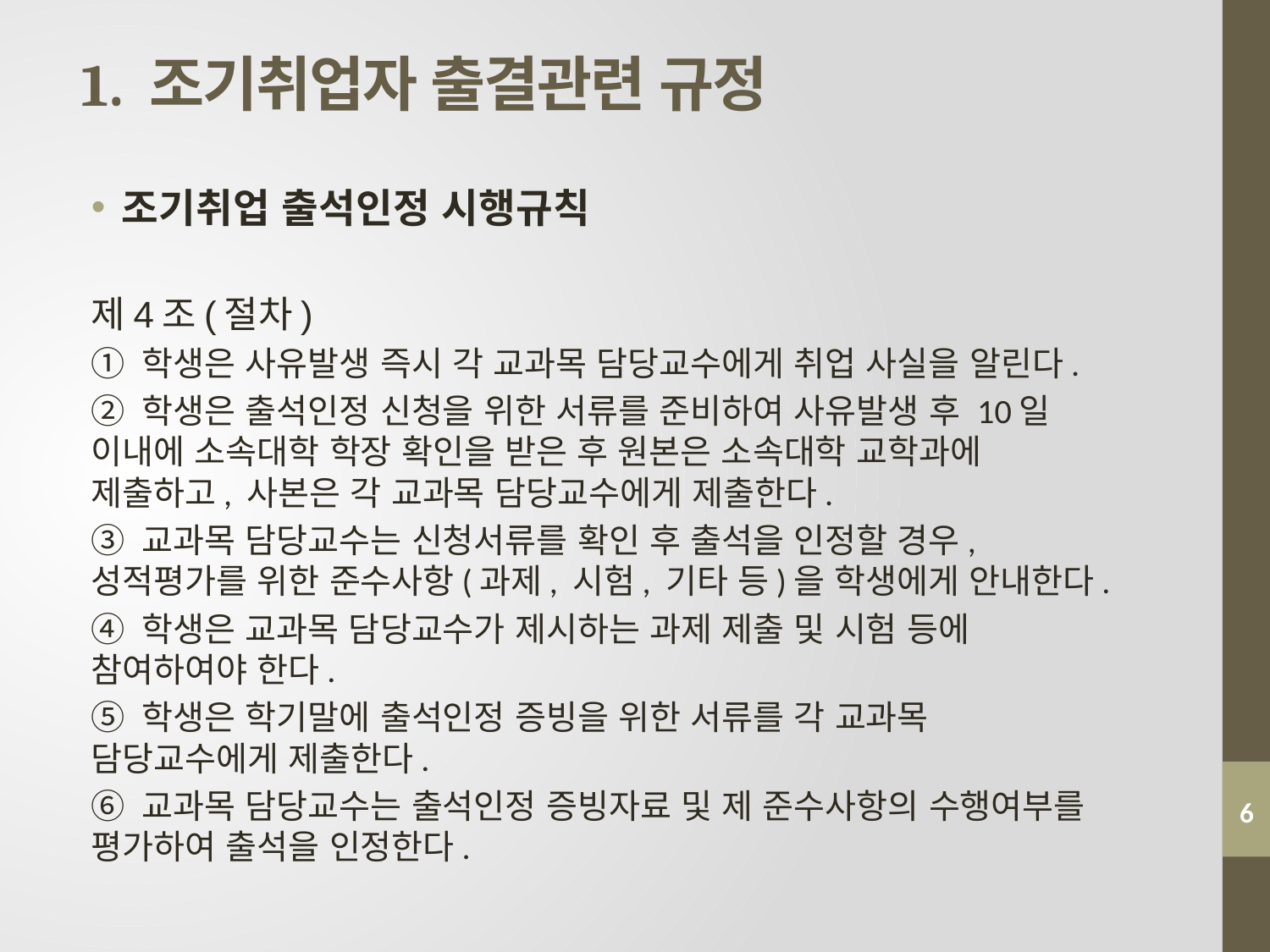

# 1. 조기취업자 출결관련 규정
조기취업 출석인정 시행규칙

제4조(절차)
① 학생은 사유발생 즉시 각 교과목 담당교수에게 취업 사실을 알린다.
② 학생은 출석인정 신청을 위한 서류를 준비하여 사유발생 후 10일 이내에 소속대학 학장 확인을 받은 후 원본은 소속대학 교학과에 제출하고, 사본은 각 교과목 담당교수에게 제출한다.
③ 교과목 담당교수는 신청서류를 확인 후 출석을 인정할 경우, 성적평가를 위한 준수사항(과제, 시험, 기타 등)을 학생에게 안내한다.
④ 학생은 교과목 담당교수가 제시하는 과제 제출 및 시험 등에 참여하여야 한다.
⑤ 학생은 학기말에 출석인정 증빙을 위한 서류를 각 교과목 담당교수에게 제출한다.
⑥ 교과목 담당교수는 출석인정 증빙자료 및 제 준수사항의 수행여부를 평가하여 출석을 인정한다.

6